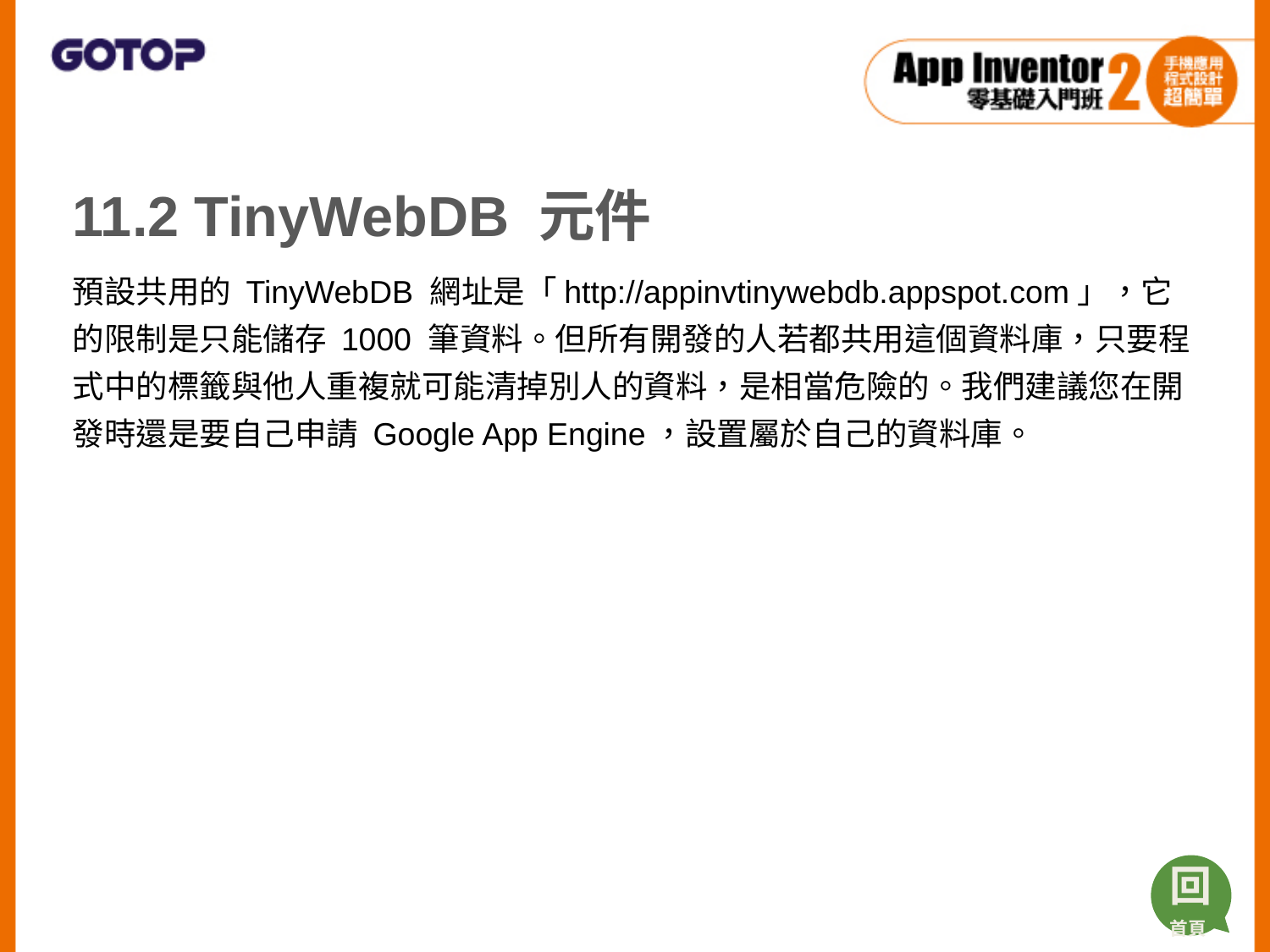

11.2 TinyWebDB 元件
預設共用的 TinyWebDB 網址是「http://appinvtinywebdb.appspot.com」，它的限制是只能儲存 1000 筆資料。但所有開發的人若都共用這個資料庫，只要程式中的標籤與他人重複就可能清掉別人的資料，是相當危險的。我們建議您在開發時還是要自己申請 Google App Engine，設置屬於自己的資料庫。
回
首頁